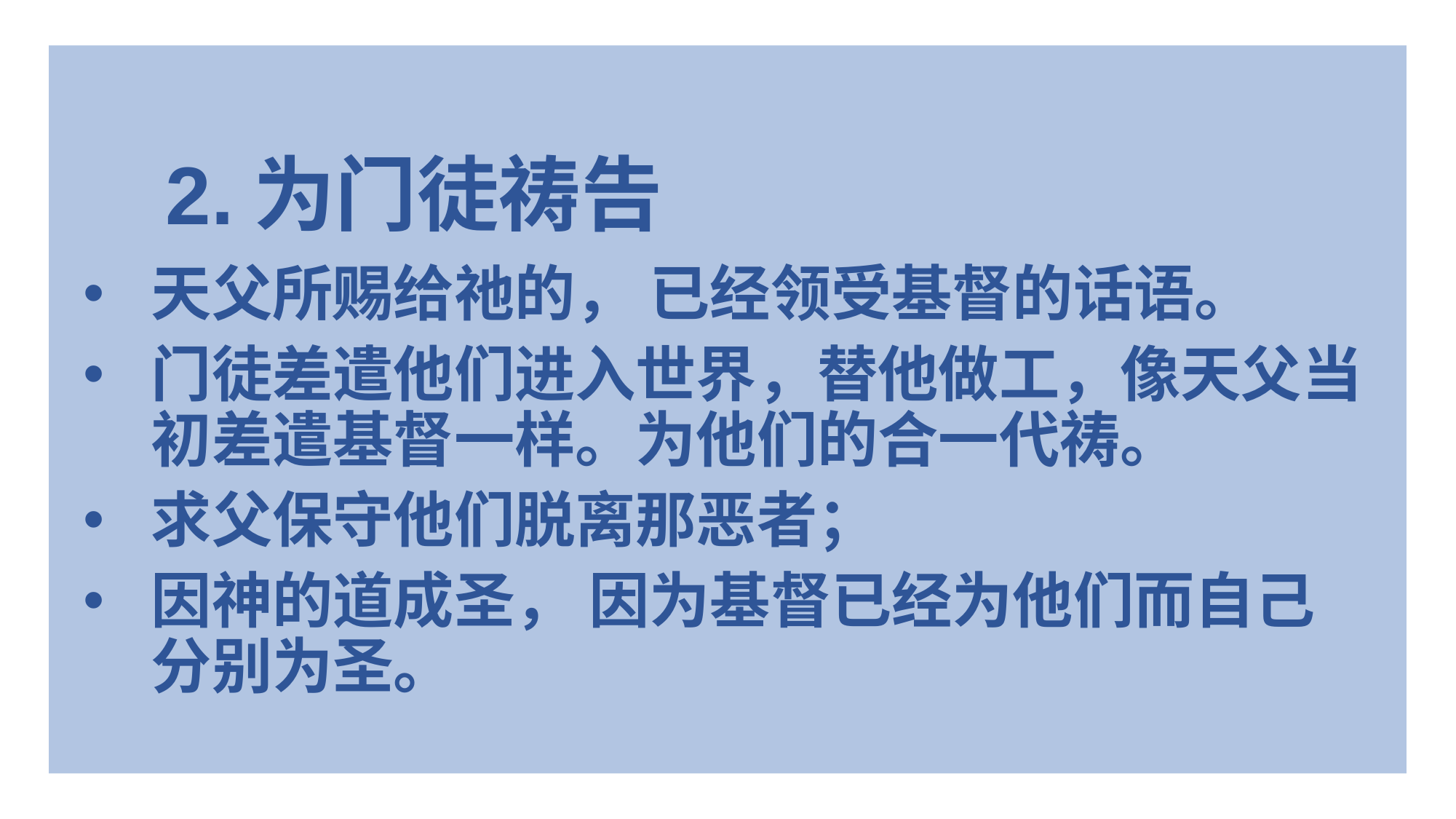

2.为门徒祷告
天父所赐给祂的， 已经领受基督的话语。
门徒差遣他们进入世界，替他做工，像天父当初差遣基督一样。为他们的合一代祷。
求父保守他们脱离那恶者；
因神的道成圣， 因为基督已经为他们而自己分别为圣。